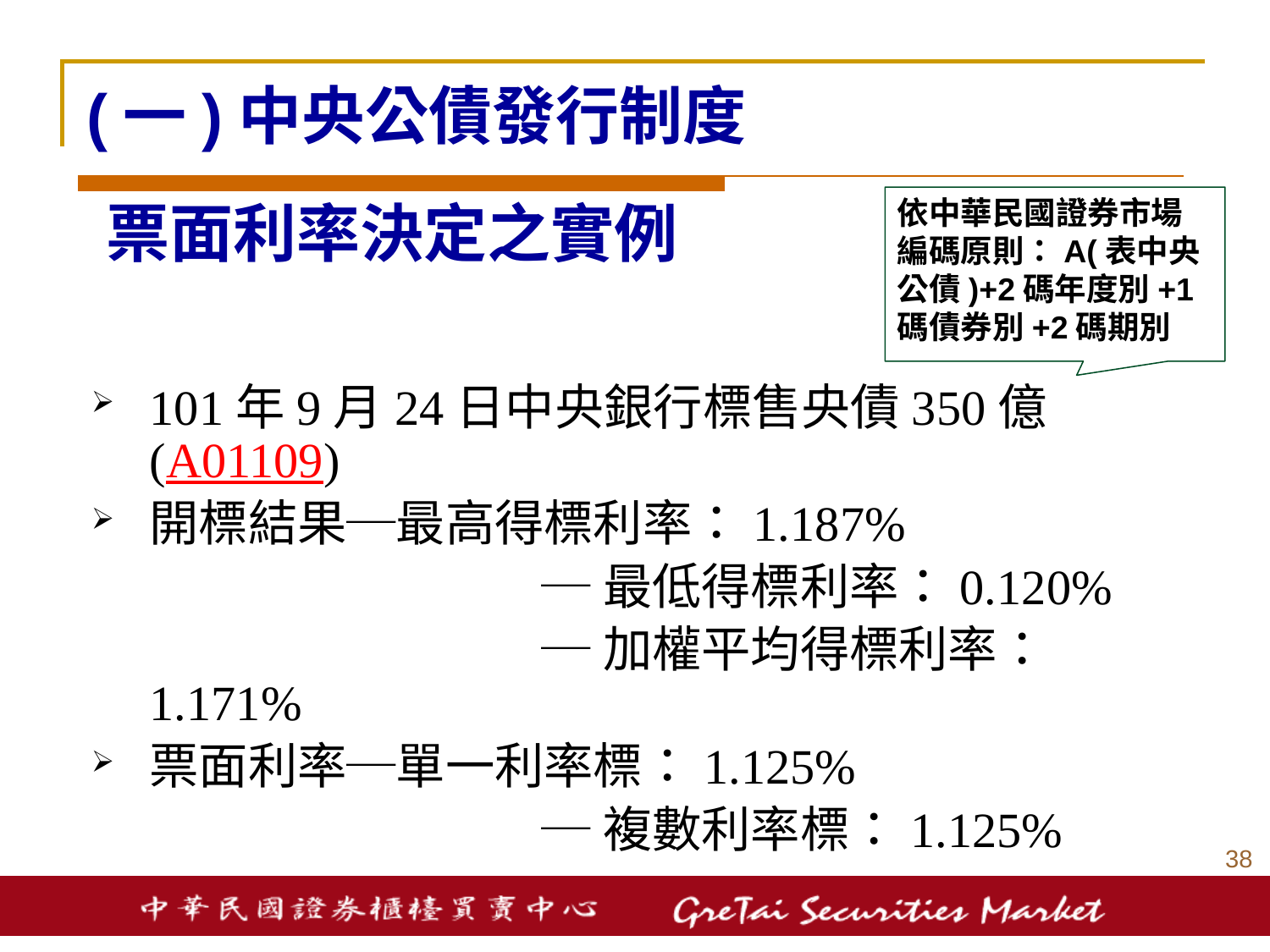

(一)中央公債發行制度

# 票面利率決定之實例
依中華民國證券市場編碼原則：A(表中央公債)+2碼年度別+1碼債券別+2碼期別

101年9月24日中央銀行標售央債350億(A01109)
開標結果─最高得標利率：1.187%
				 ─最低得標利率：0.120%
				 ─加權平均得標利率：1.171%
票面利率─單一利率標：1.125%
				 ─複數利率標：1.125%
38